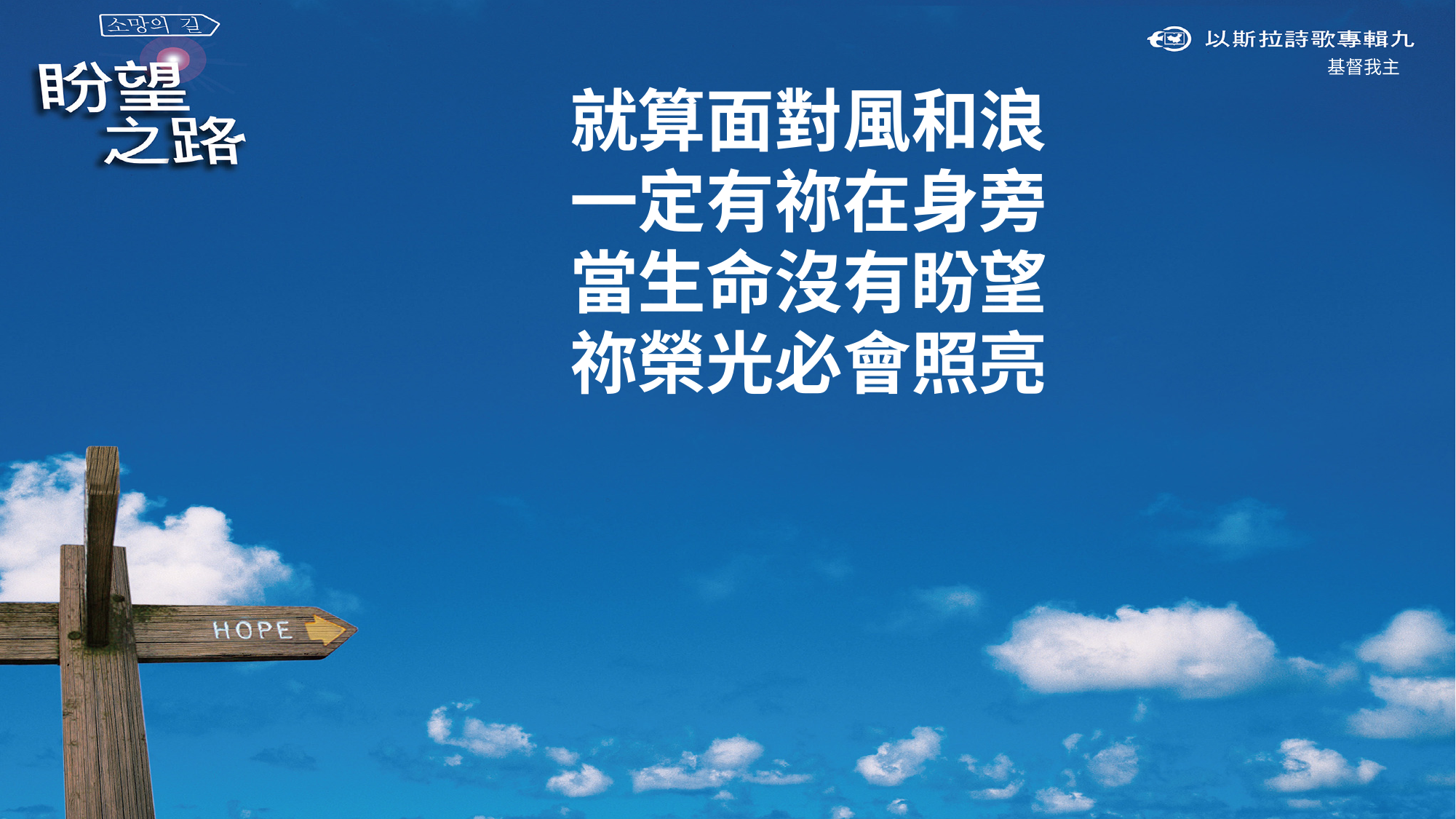

基督我主
就算面對風和浪
一定有祢在身旁
當生命沒有盼望
祢榮光必會照亮